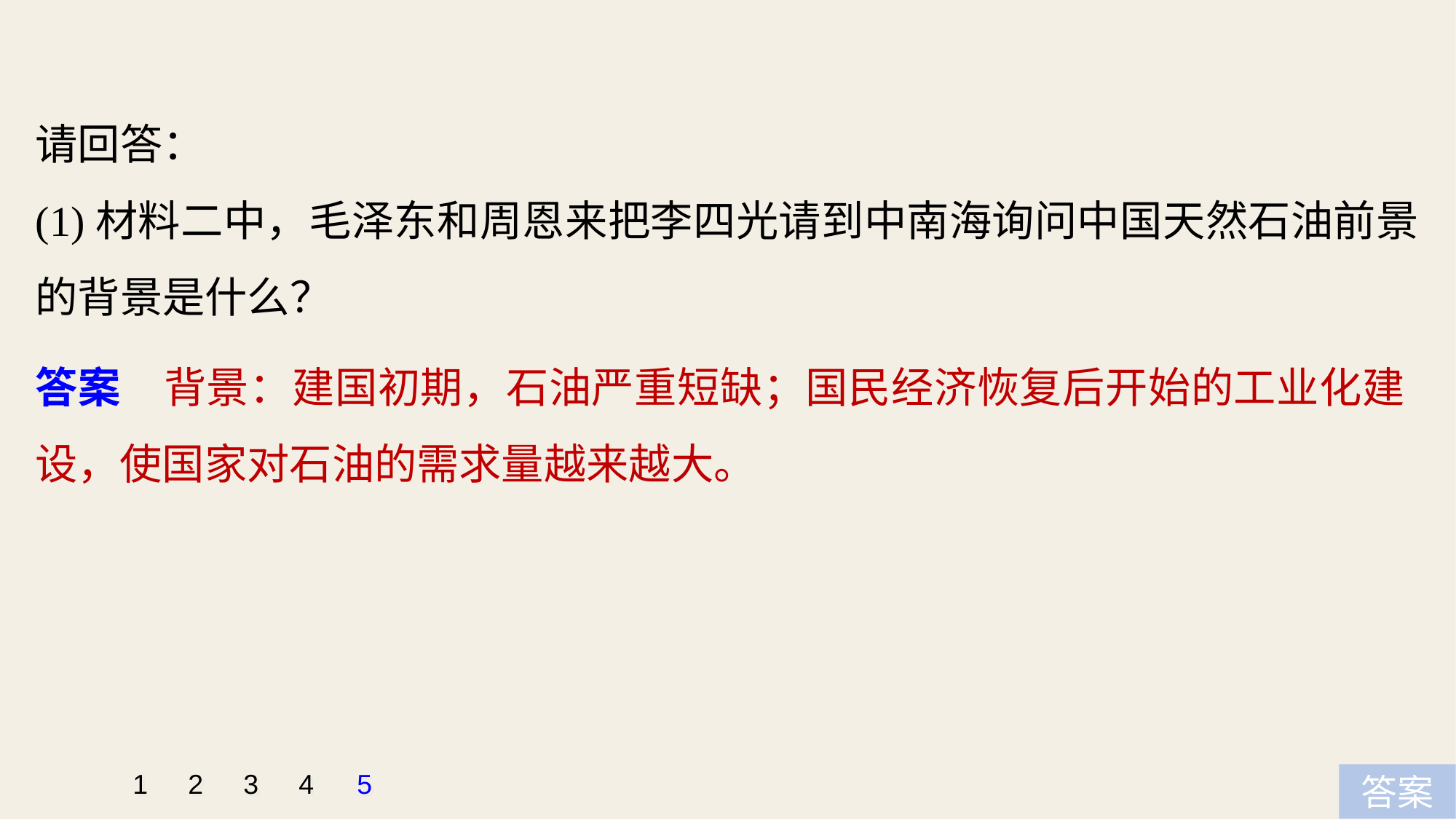

请回答：
(1)材料二中，毛泽东和周恩来把李四光请到中南海询问中国天然石油前景的背景是什么？
答案　背景：建国初期，石油严重短缺；国民经济恢复后开始的工业化建设，使国家对石油的需求量越来越大。
1
2
3
4
5
答案